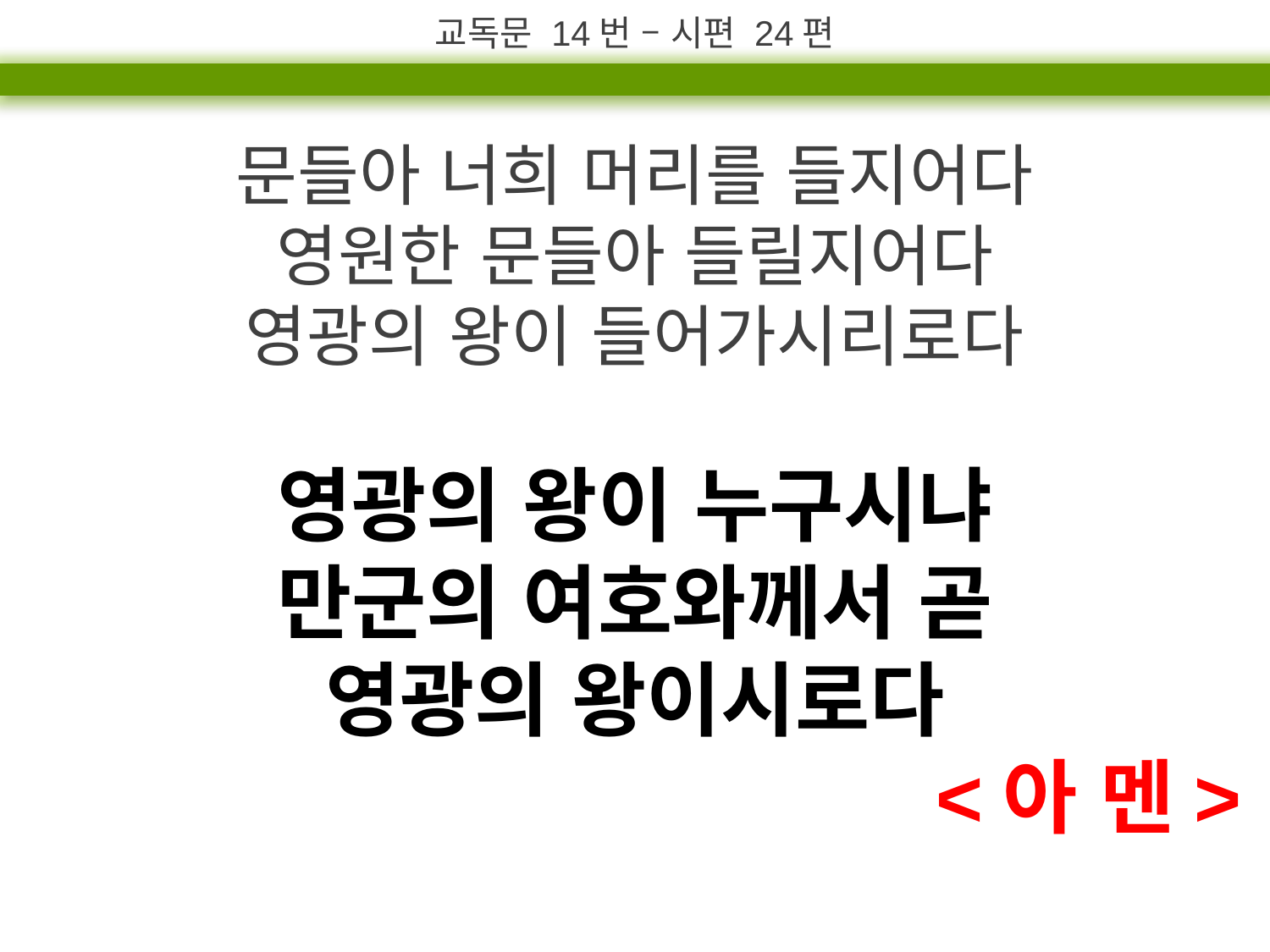

교독문 14번 – 시편 24편

문들아 너희 머리를 들지어다
영원한 문들아 들릴지어다
영광의 왕이 들어가시리로다
영광의 왕이 누구시냐
만군의 여호와께서 곧
영광의 왕이시로다
<아 멘>